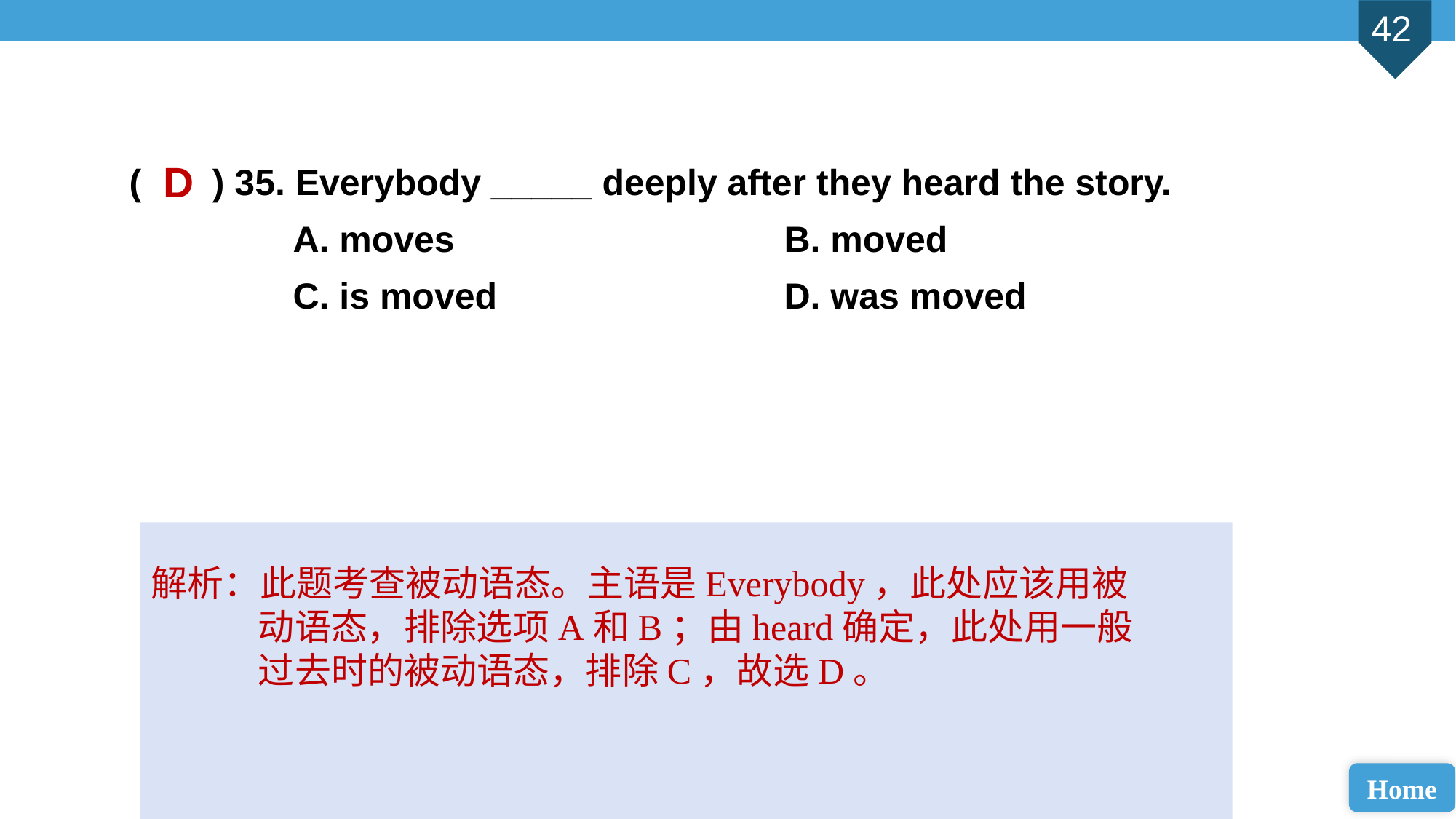

(       ) 35. Everybody _____ deeply after they heard the story.
A. moves 			B. moved
C. is moved 			D. was moved
D

解析：此题考查被动语态。主语是Everybody，此处应该用被动语态，排除选项A和B；由heard确定，此处用一般过去时的被动语态，排除C，故选D。